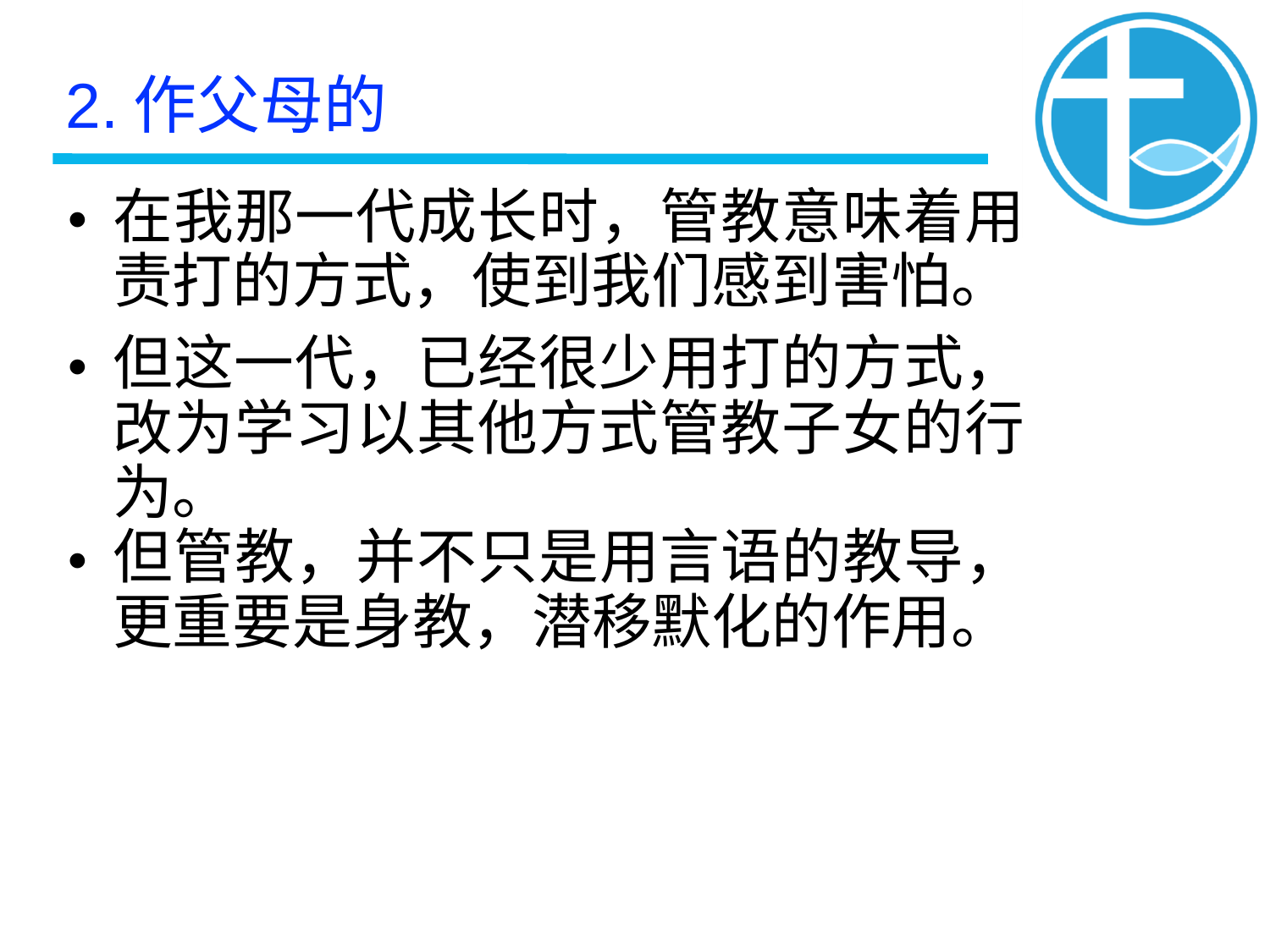

2.作父母的
在我那一代成长时，管教意味着用责打的方式，使到我们感到害怕。
但这一代，已经很少用打的方式，改为学习以其他方式管教子女的行为。
但管教，并不只是用言语的教导，更重要是身教，潜移默化的作用。